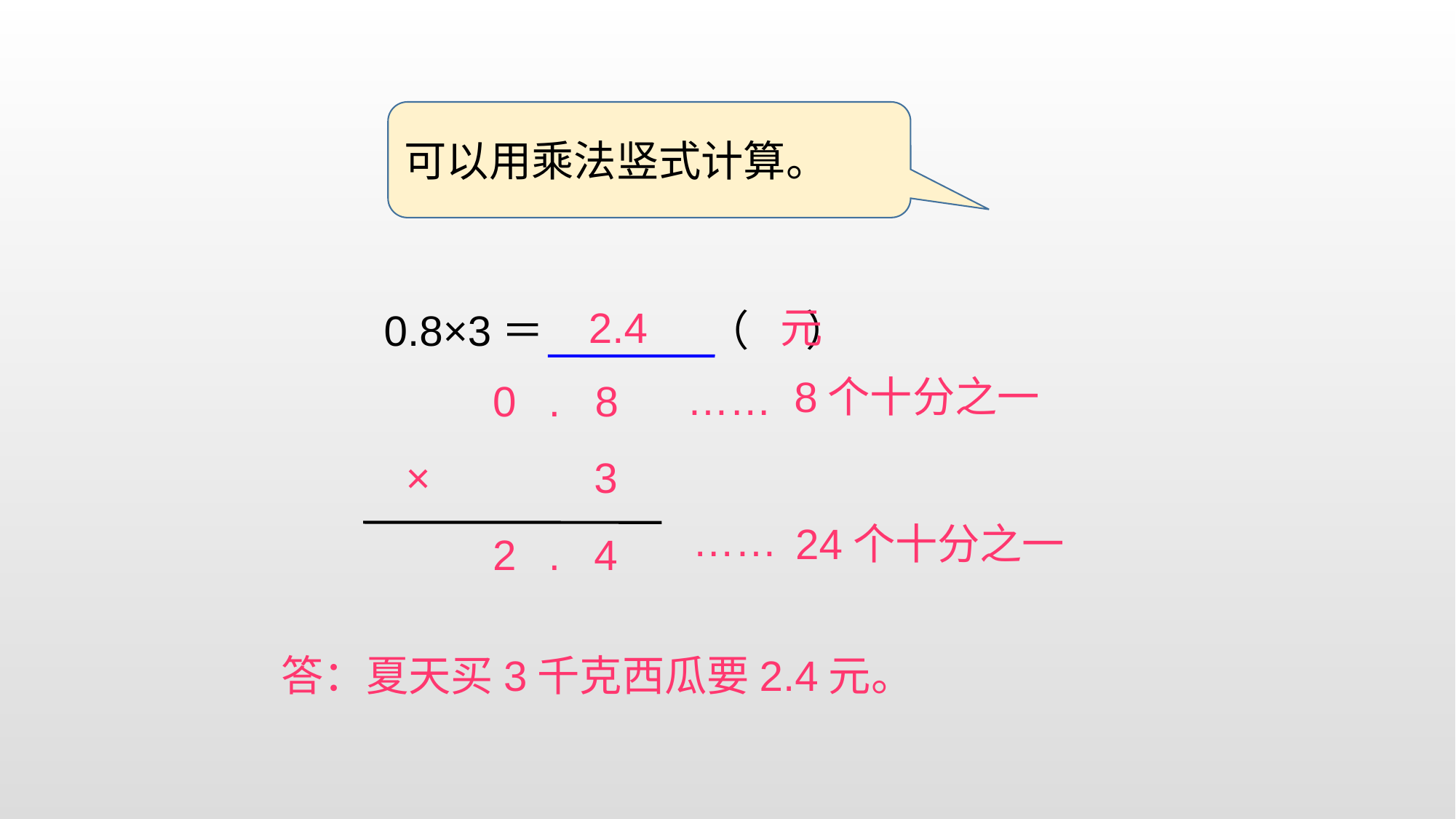

可以用乘法竖式计算。
2.4
元
0.8×3＝
（      ）
8个十分之一
……
0
.
8
×
3
……
24个十分之一
2
.
4
答：夏天买3千克西瓜要2.4元。